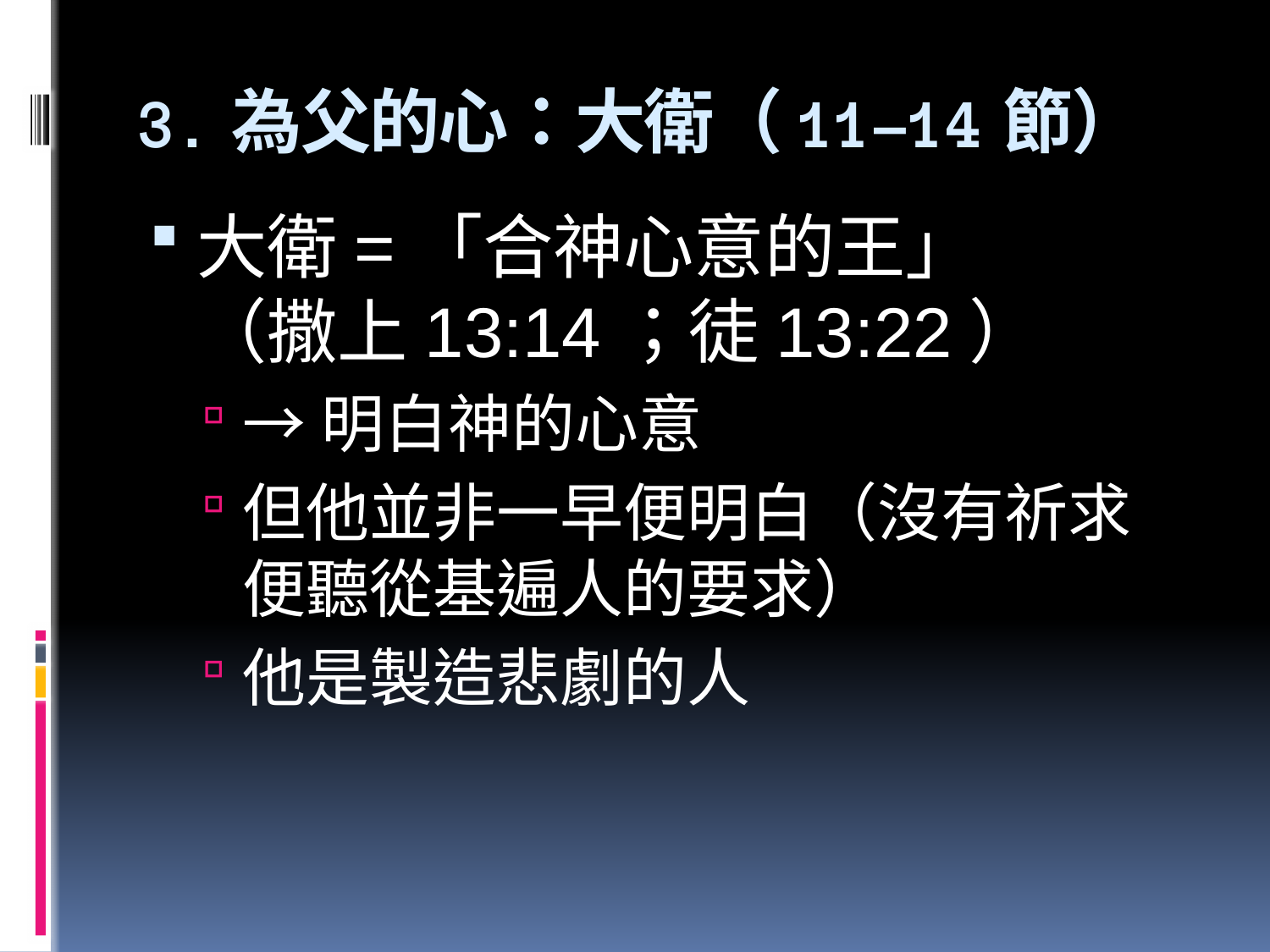

# 3.為父的心：大衛（11-14節）
大衛=「合神心意的王」
（撒上13:14；徒13:22）
→明白神的心意
但他並非一早便明白（沒有祈求便聽從基遍人的要求）
他是製造悲劇的人